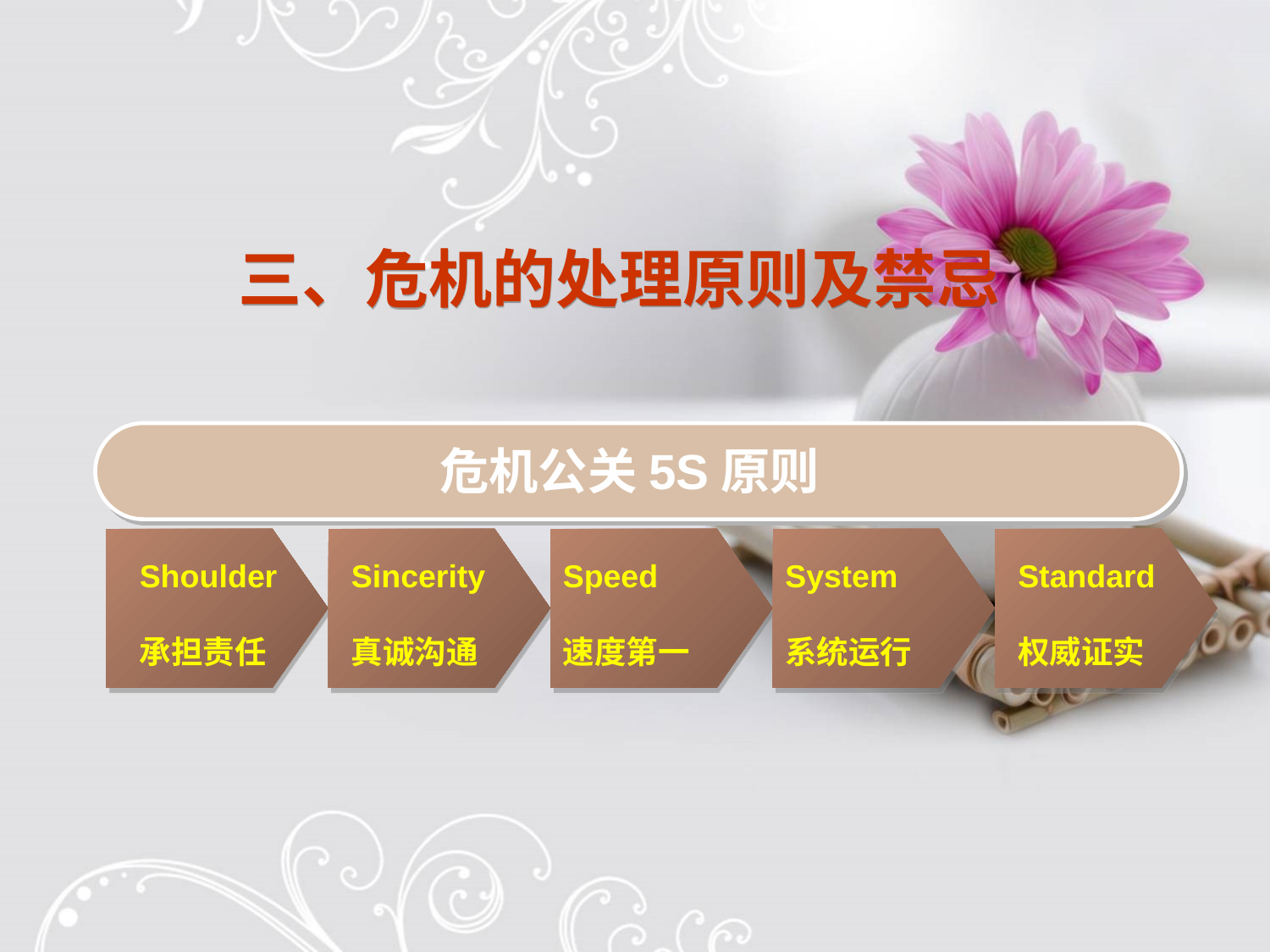

三、危机的处理原则及禁忌

危机公关5S原则

Shoulder

承担责任
Sincerity

真诚沟通
Speed

速度第一
System

系统运行
Standard

权威证实